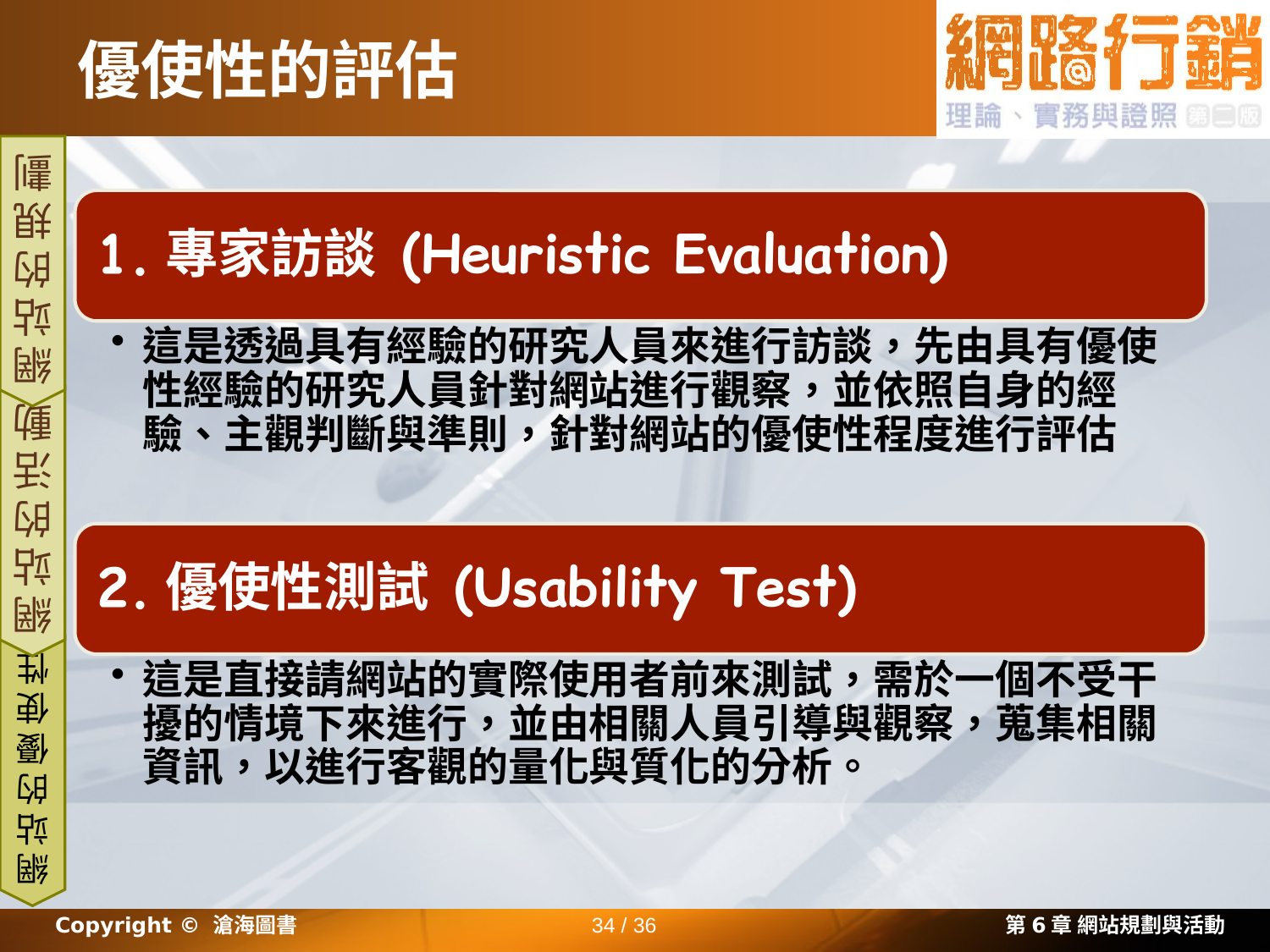

# 優使性的評估
1.專家訪談 (Heuristic Evaluation)
這是透過具有經驗的研究人員來進行訪談，先由具有優使性經驗的研究人員針對網站進行觀察，並依照自身的經驗、主觀判斷與準則，針對網站的優使性程度進行評估
2.優使性測試 (Usability Test)
這是直接請網站的實際使用者前來測試，需於一個不受干擾的情境下來進行，並由相關人員引導與觀察，蒐集相關資訊，以進行客觀的量化與質化的分析。
網站的規劃
網站的活動
網站的優使性
Copyright © 滄海圖書
34 / 36
第6章 網站規劃與活動